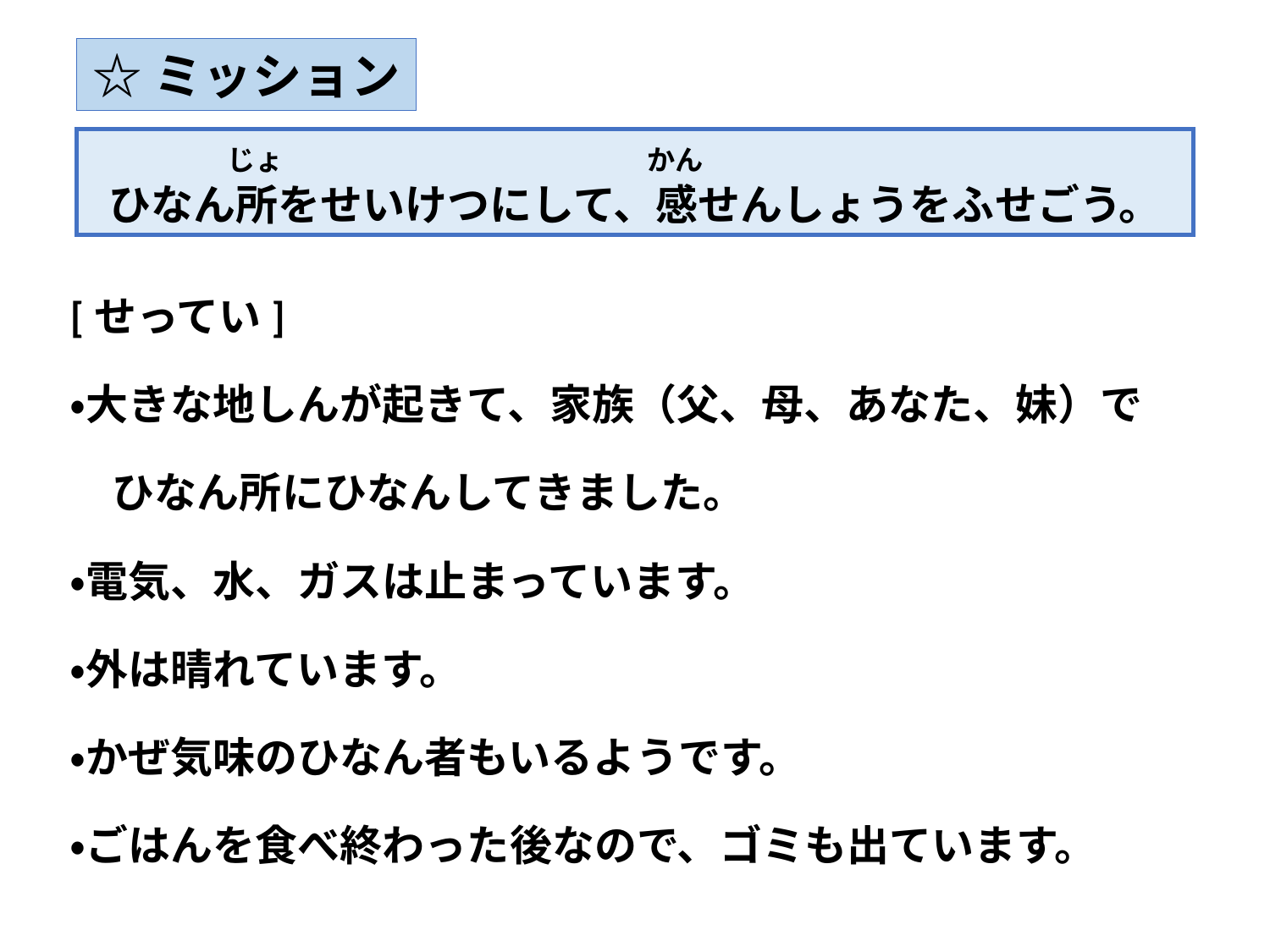

☆ミッション
　　　    じょ         　　　                                   かん
ひなん所をせいけつにして、感せんしょうをふせごう。
[せってい]

・大きな地しんが起きて、家族（父、母、あなた、妹）で

　ひなん所にひなんしてきました。

・電気、水、ガスは止まっています。

・外は晴れています。

・かぜ気味のひなん者もいるようです。

・ごはんを食べ終わった後なので、ゴミも出ています。